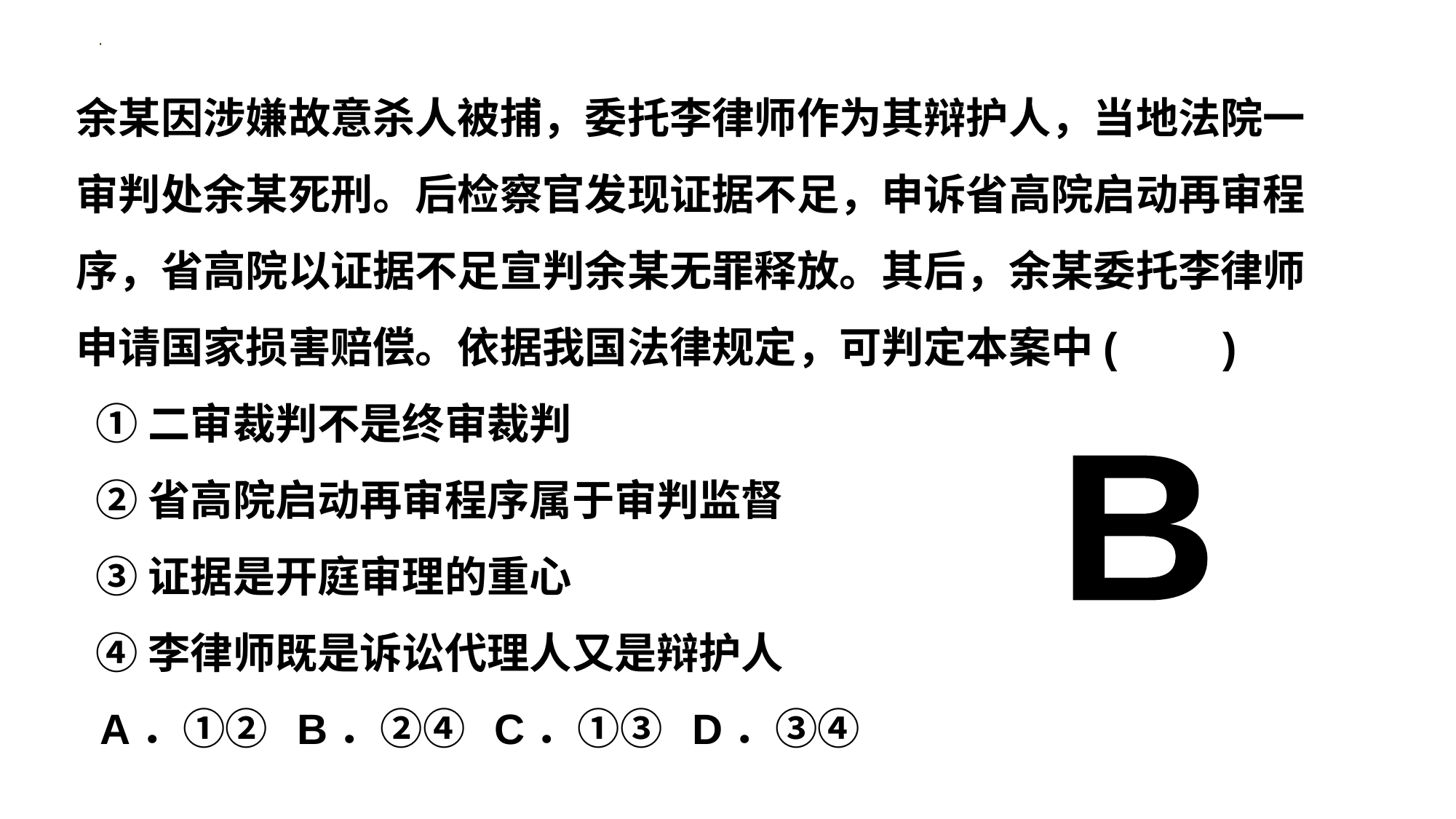

余某因涉嫌故意杀人被捕，委托李律师作为其辩护人，当地法院一审判处余某死刑。后检察官发现证据不足，申诉省高院启动再审程序，省高院以证据不足宣判余某无罪释放。其后，余某委托李律师申请国家损害赔偿。依据我国法律规定，可判定本案中(　　)
  ①二审裁判不是终审裁判
  ②省高院启动再审程序属于审判监督
  ③证据是开庭审理的重心
  ④李律师既是诉讼代理人又是辩护人
  A．①②  B．②④  C．①③  D．③④
B